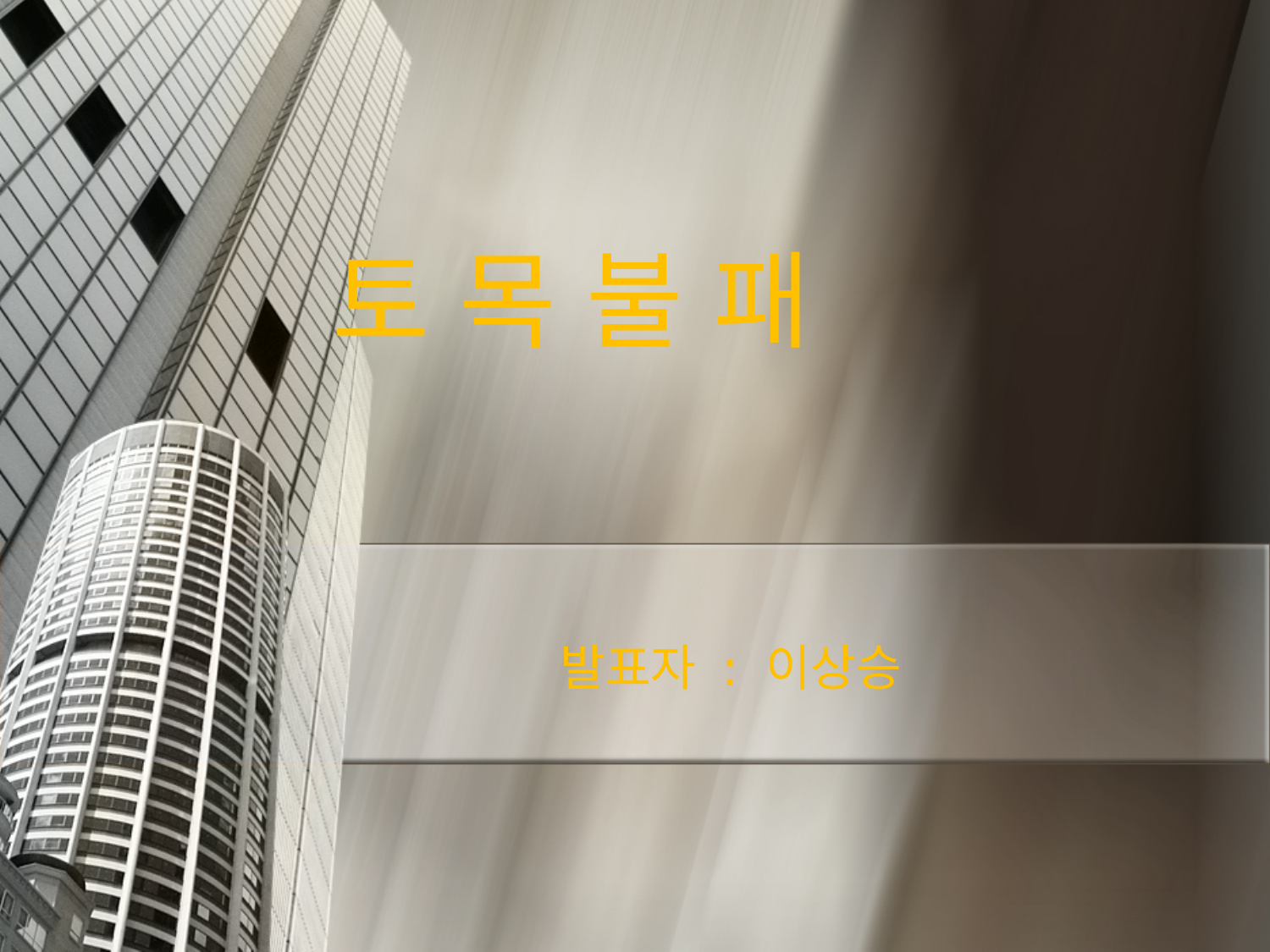

토 목 불 패
발표자 : 이상승